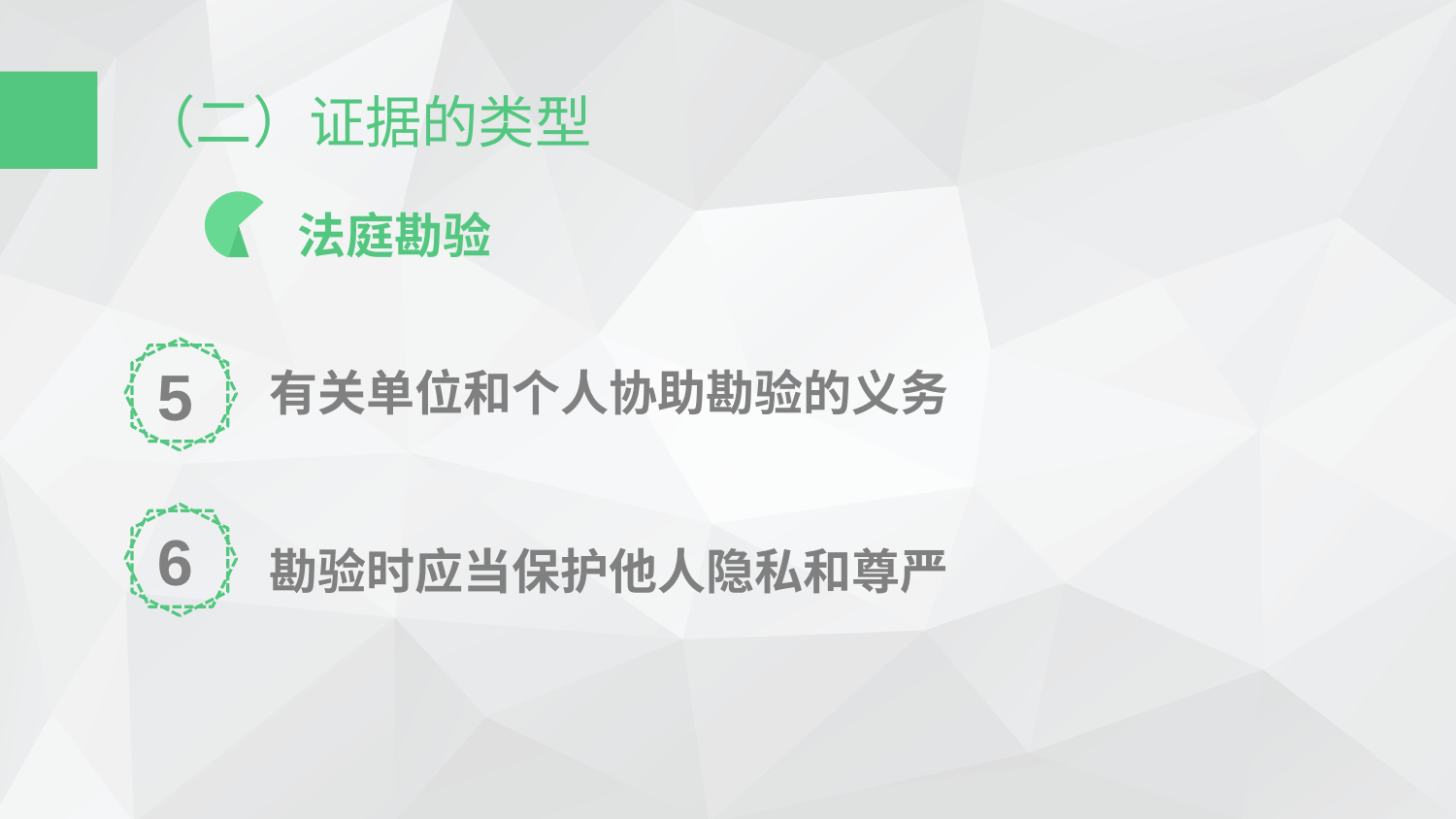

（二）证据的类型

法庭勘验

5
有关单位和个人协助勘验的义务

6
勘验时应当保护他人隐私和尊严